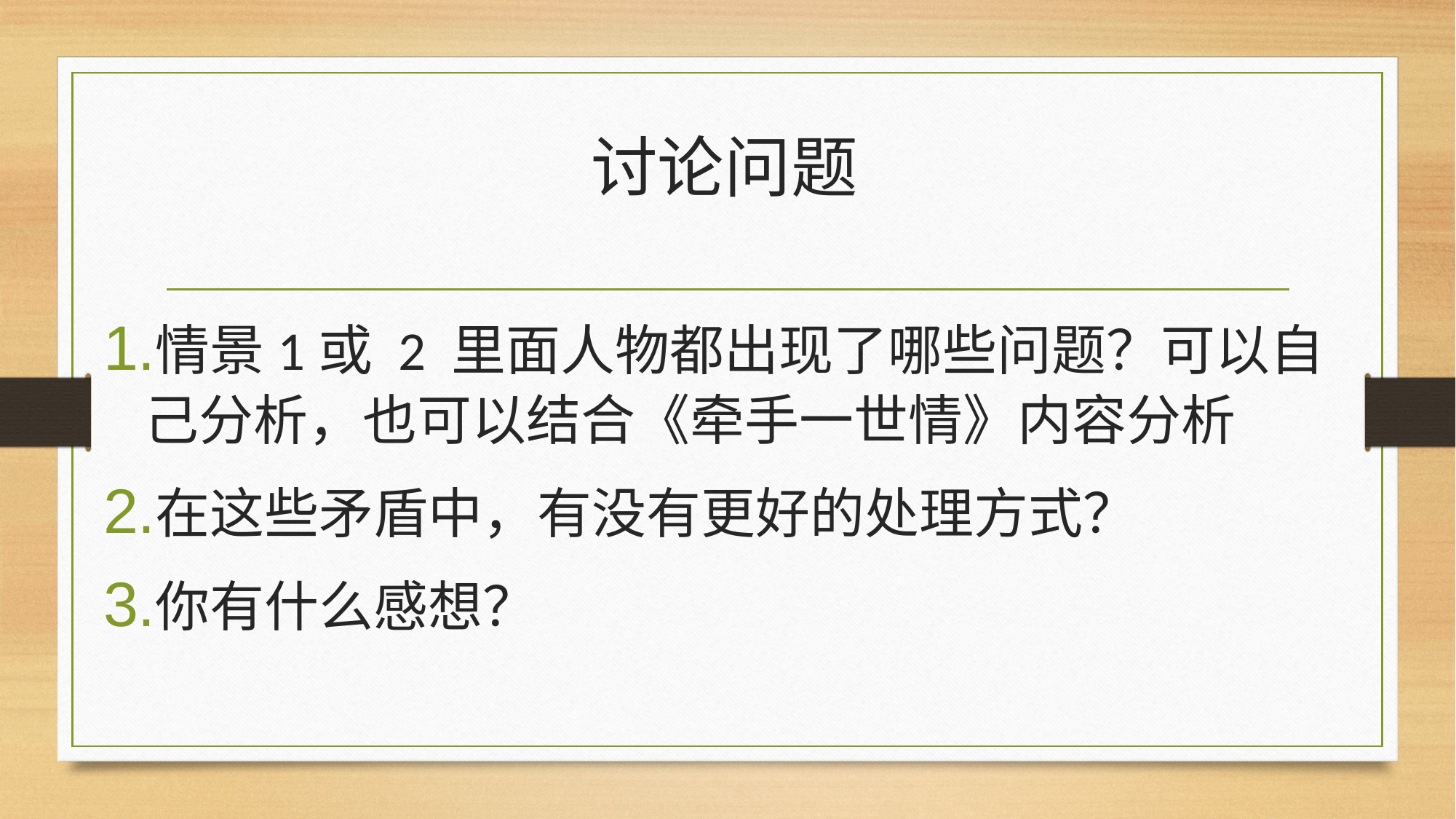

# 讨论问题
情景1或 2 里面人物都出现了哪些问题？可以自己分析，也可以结合《牵手一世情》内容分析
在这些矛盾中，有没有更好的处理方式？
你有什么感想？